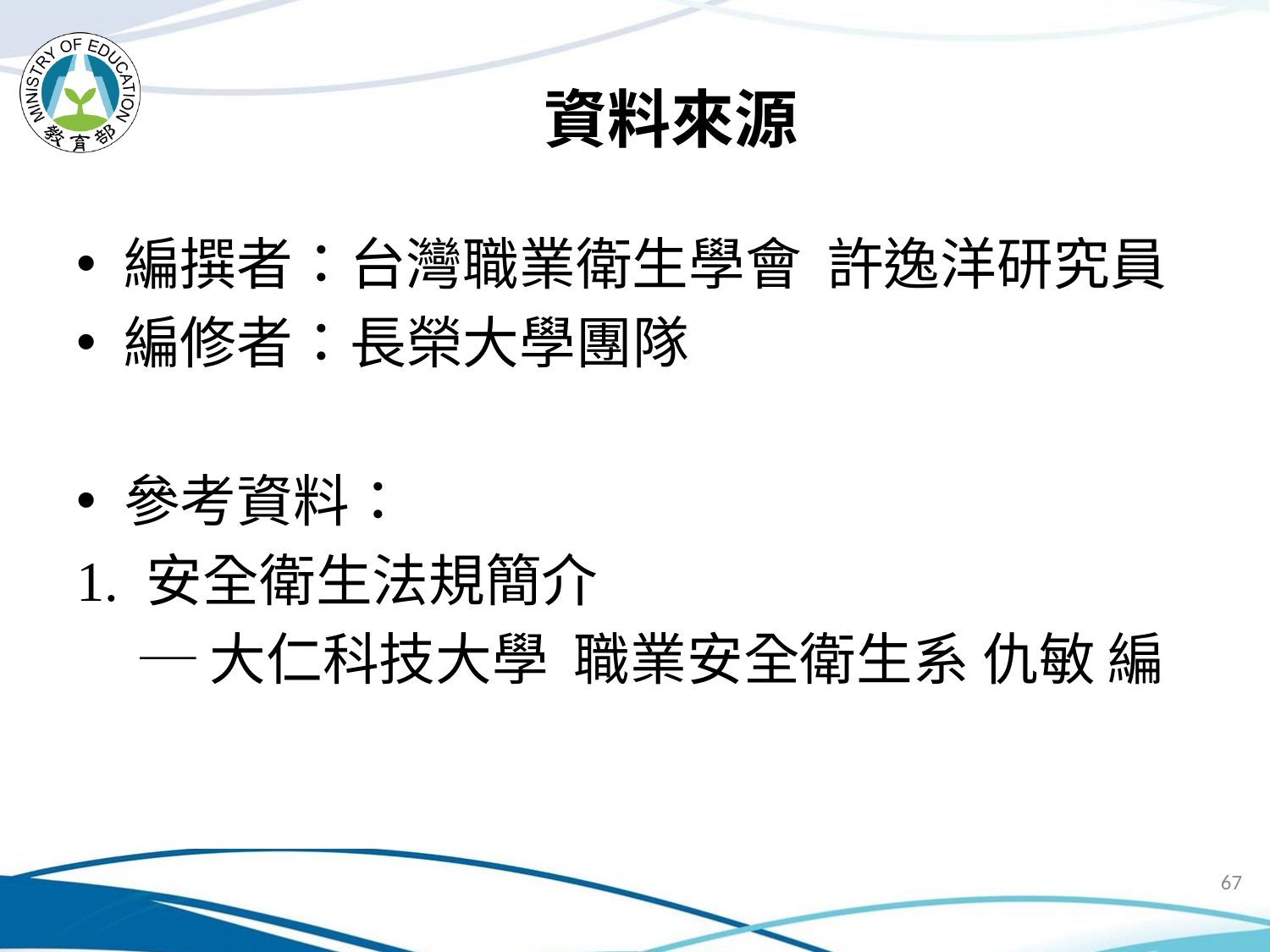

# 資料來源
編撰者：台灣職業衛生學會  許逸洋研究員
編修者：長榮大學團隊

參考資料：
1. 安全衛生法規簡介
     ─大仁科技大學  職業安全衛生系 仇敏 編

67